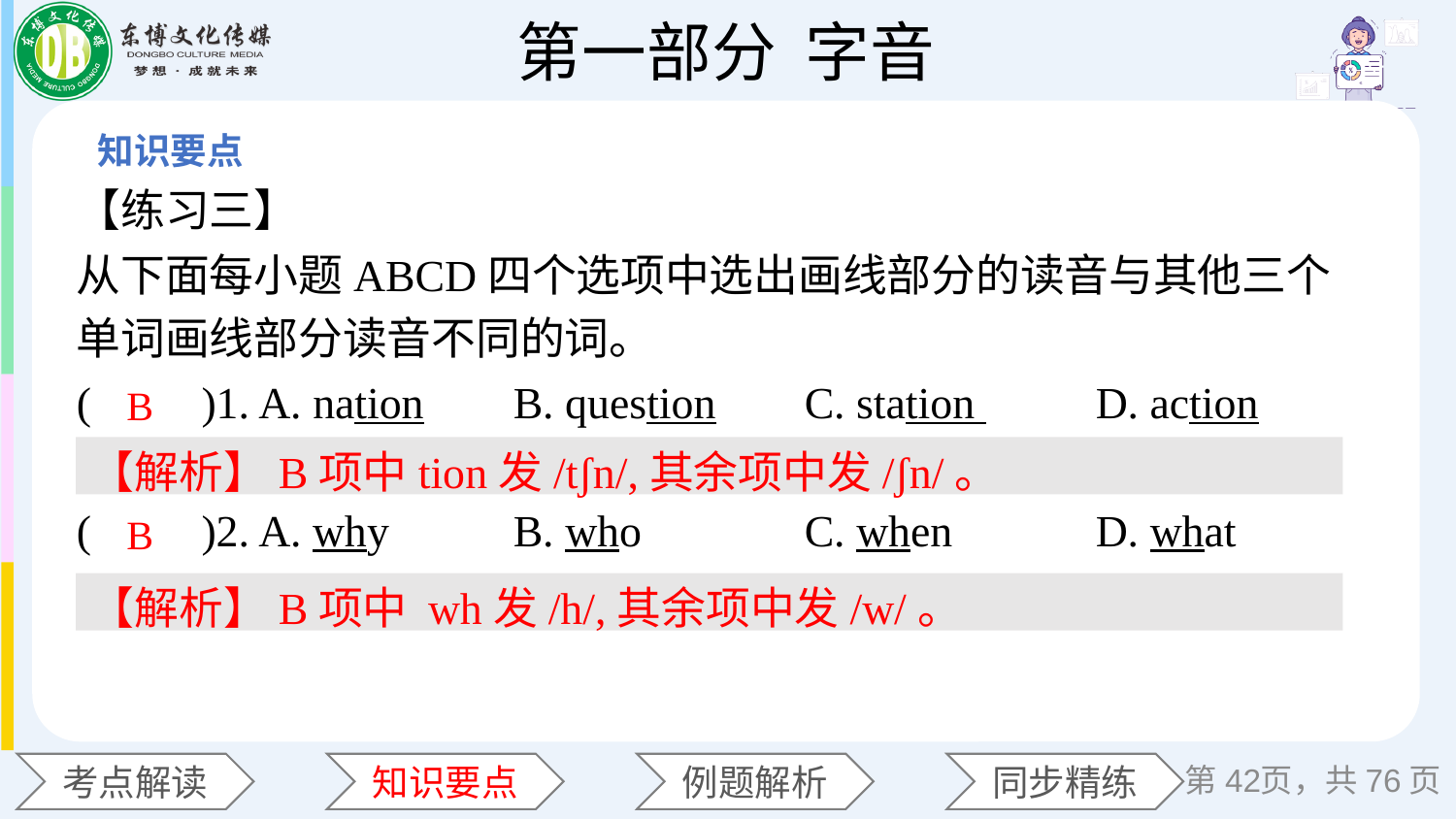

【练习三】
从下面每小题ABCD四个选项中选出画线部分的读音与其他三个单词画线部分读音不同的词。
(　　)1. A. nation    	B. question  	C. station    	D. action

(　　)2. A. why    	B. who    	C. when    	D. what

B
【解析】B项中tion发/tʃn/,其余项中发/ʃn/。
B
【解析】B项中 wh发/h/,其余项中发/w/。
第42页，共76页